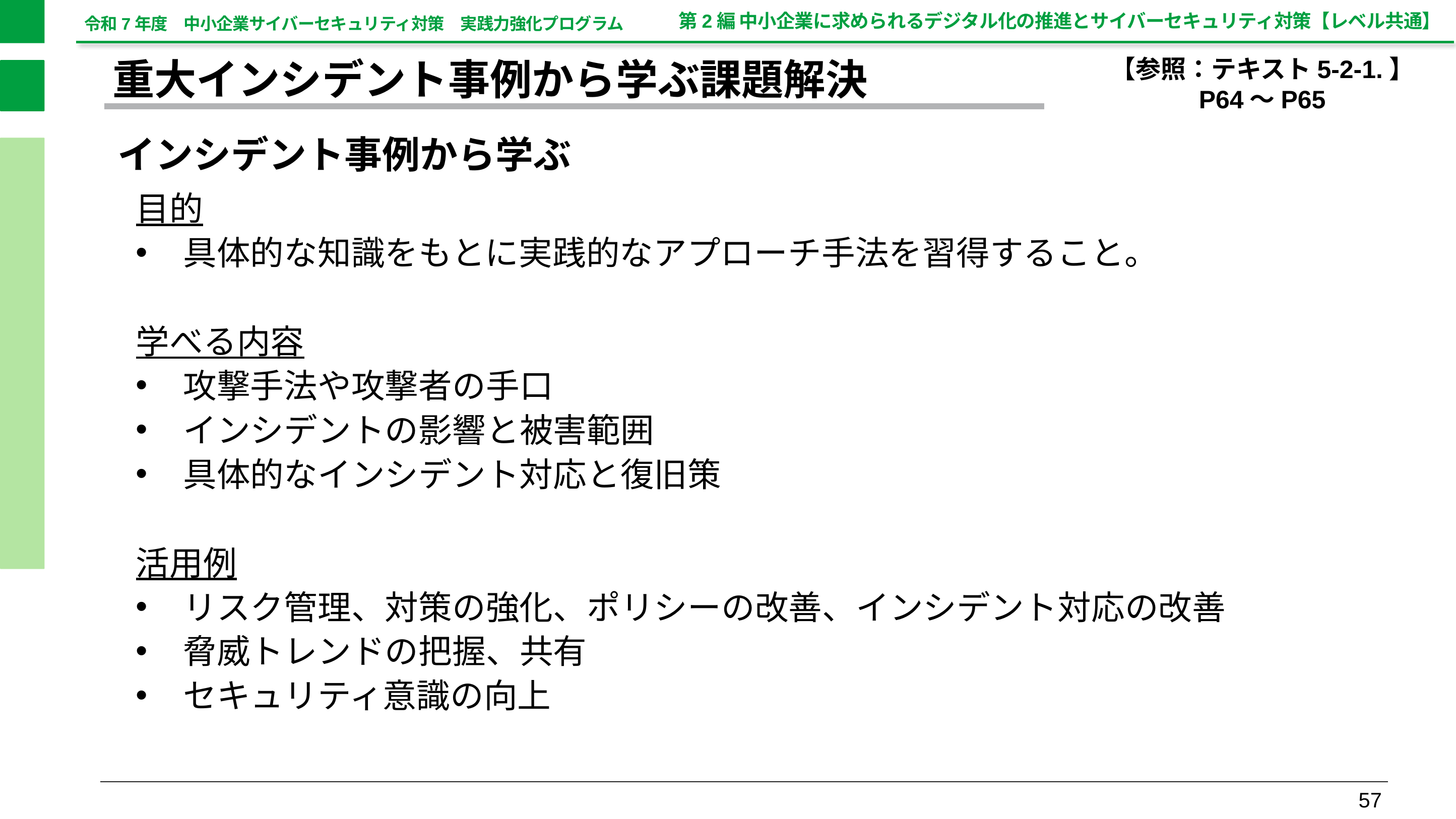

第2編 中小企業に求められるデジタル化の推進とサイバーセキュリティ対策【レベル共通】
【参照：テキスト5-2-1.】
P64～P65
重大インシデント事例から学ぶ課題解決
インシデント事例から学ぶ
目的
具体的な知識をもとに実践的なアプローチ手法を習得すること。

学べる内容
攻撃手法や攻撃者の手口
インシデントの影響と被害範囲
具体的なインシデント対応と復旧策

活用例
リスク管理、対策の強化、ポリシーの改善、インシデント対応の改善
脅威トレンドの把握、共有
セキュリティ意識の向上